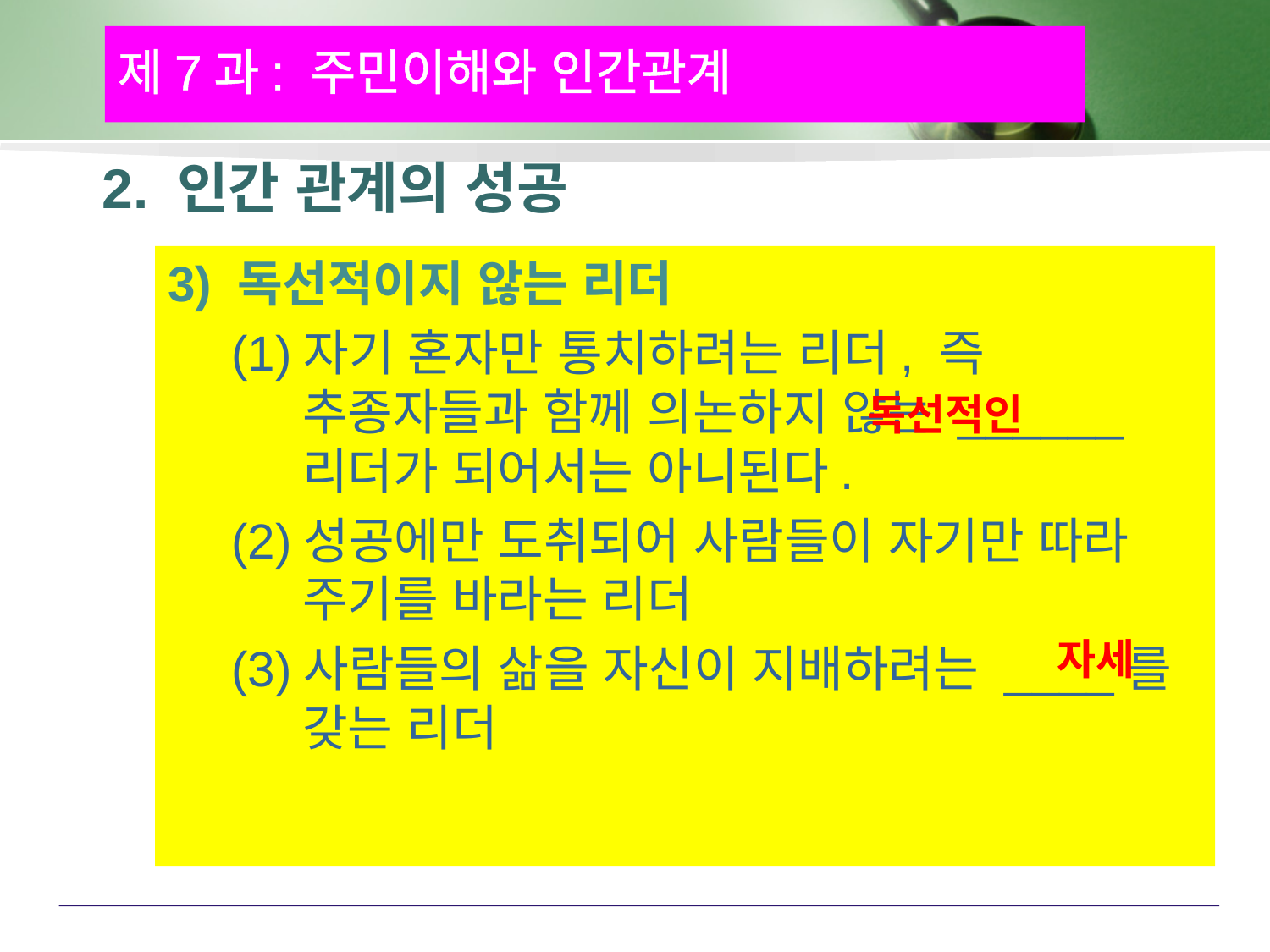

제7과: 주민이해와 인간관계
# 2. 인간 관계의 성공
3) 독선적이지 않는 리더
(1)자기 혼자만 통치하려는 리더, 즉 추종자들과 함께 의논하지 않는 ______   리더가 되어서는 아니된다.
(2)성공에만 도취되어 사람들이 자기만 따라 주기를 바라는 리더
(3)사람들의 삶을 자신이 지배하려는 ____를 갖는 리더
독선적인
자세